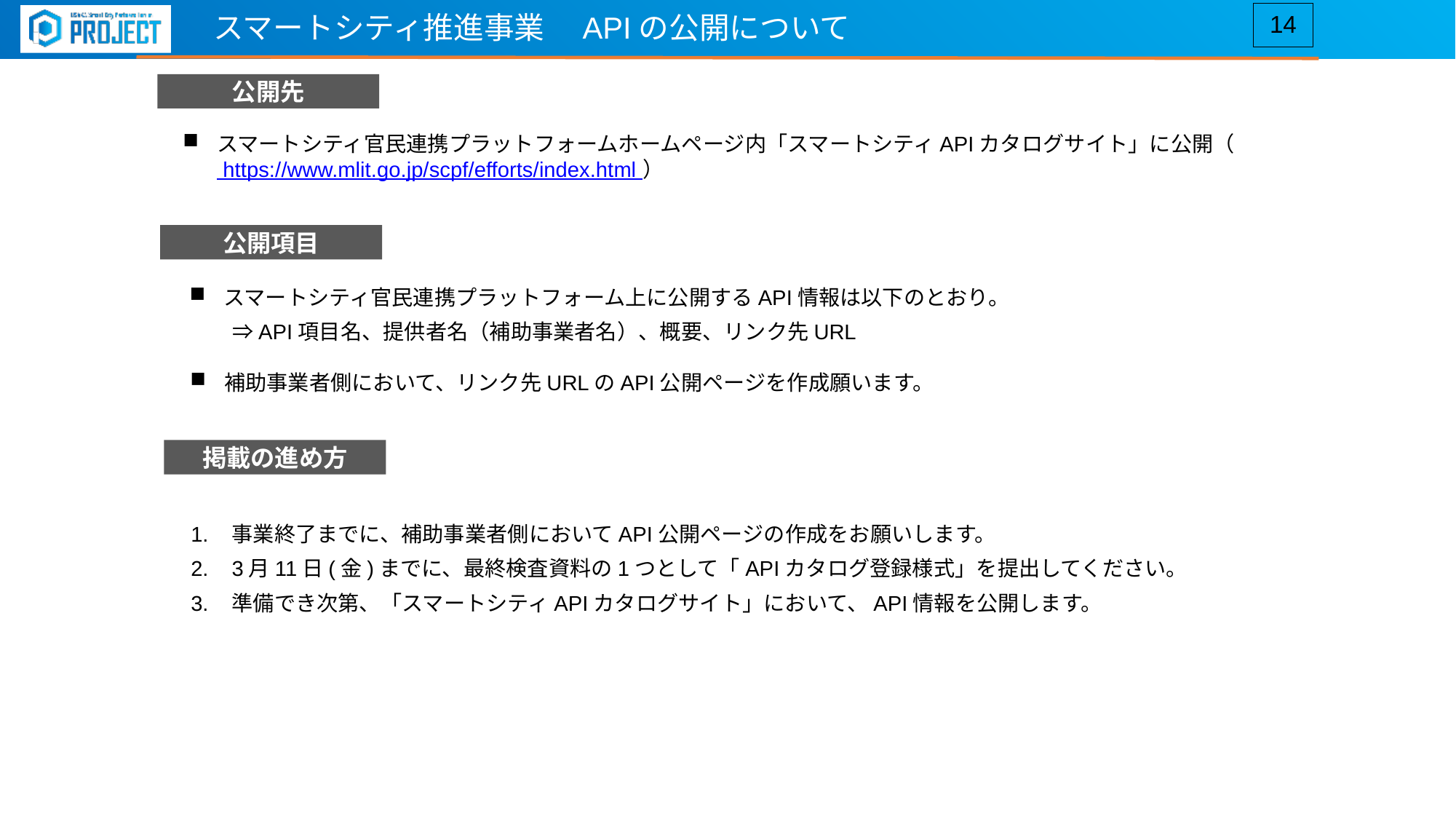

スマートシティ推進事業　APIの公開について
14
公開先
スマートシティ官民連携プラットフォームホームページ内「スマートシティAPIカタログサイト」に公開（ https://www.mlit.go.jp/scpf/efforts/index.html ）
公開項目
スマートシティ官民連携プラットフォーム上に公開するAPI情報は以下のとおり。
　　⇒API項目名、提供者名（補助事業者名）、概要、リンク先URL
補助事業者側において、リンク先URLのAPI公開ページを作成願います。
掲載の進め方
事業終了までに、補助事業者側においてAPI公開ページの作成をお願いします。
3月11日(金)までに、最終検査資料の1つとして「APIカタログ登録様式」を提出してください。
準備でき次第、「スマートシティAPIカタログサイト」において、API情報を公開します。